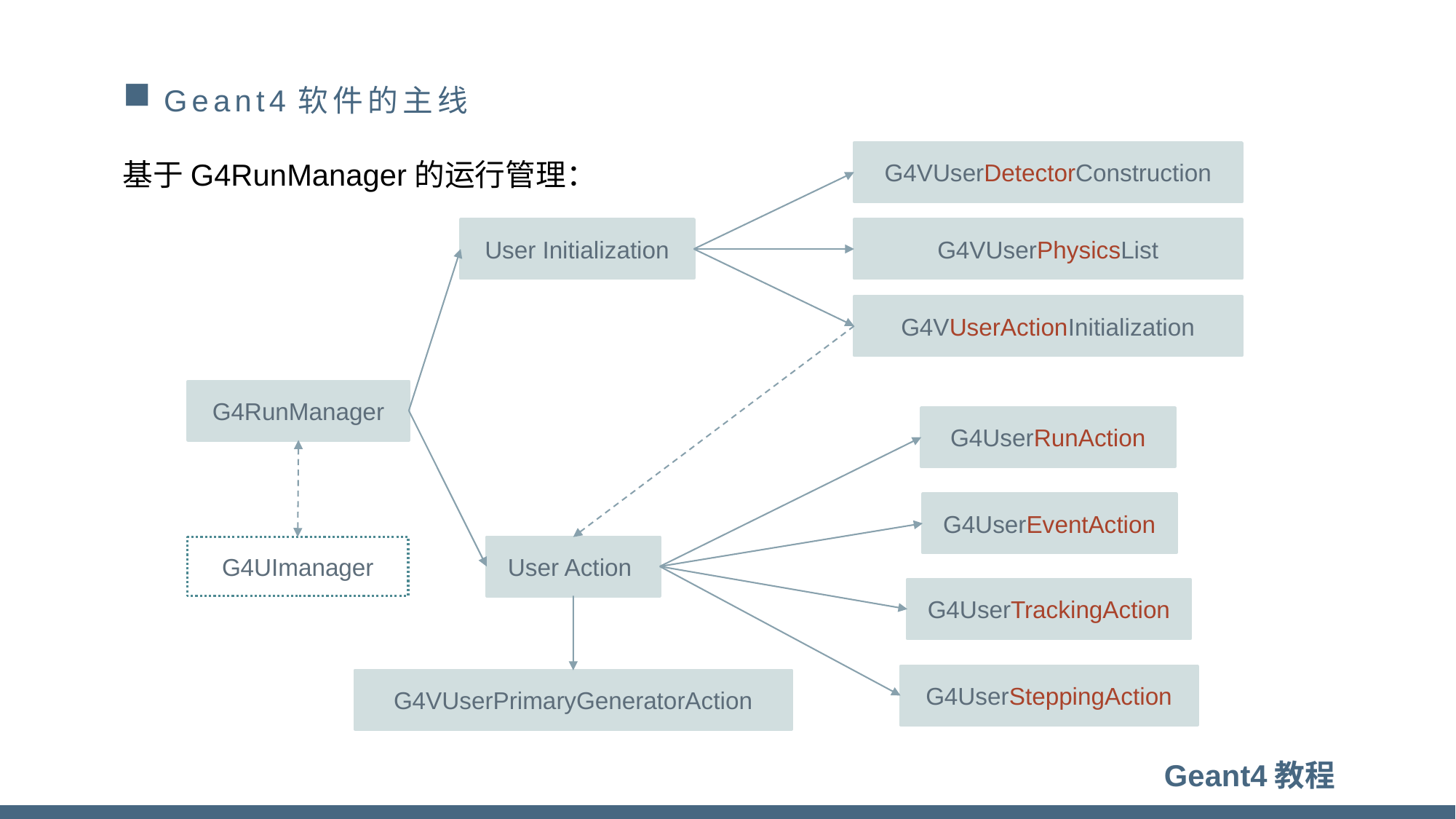

https://www.ypppt.com/
# Geant4软件的主线

基于G4RunManager的运行管理：
G4VUserDetectorConstruction
User Initialization
G4VUserPhysicsList
G4VUserActionInitialization
G4RunManager
G4UserRunAction
G4UserEventAction
G4UImanager
User Action
G4UserTrackingAction
G4UserSteppingAction
G4VUserPrimaryGeneratorAction